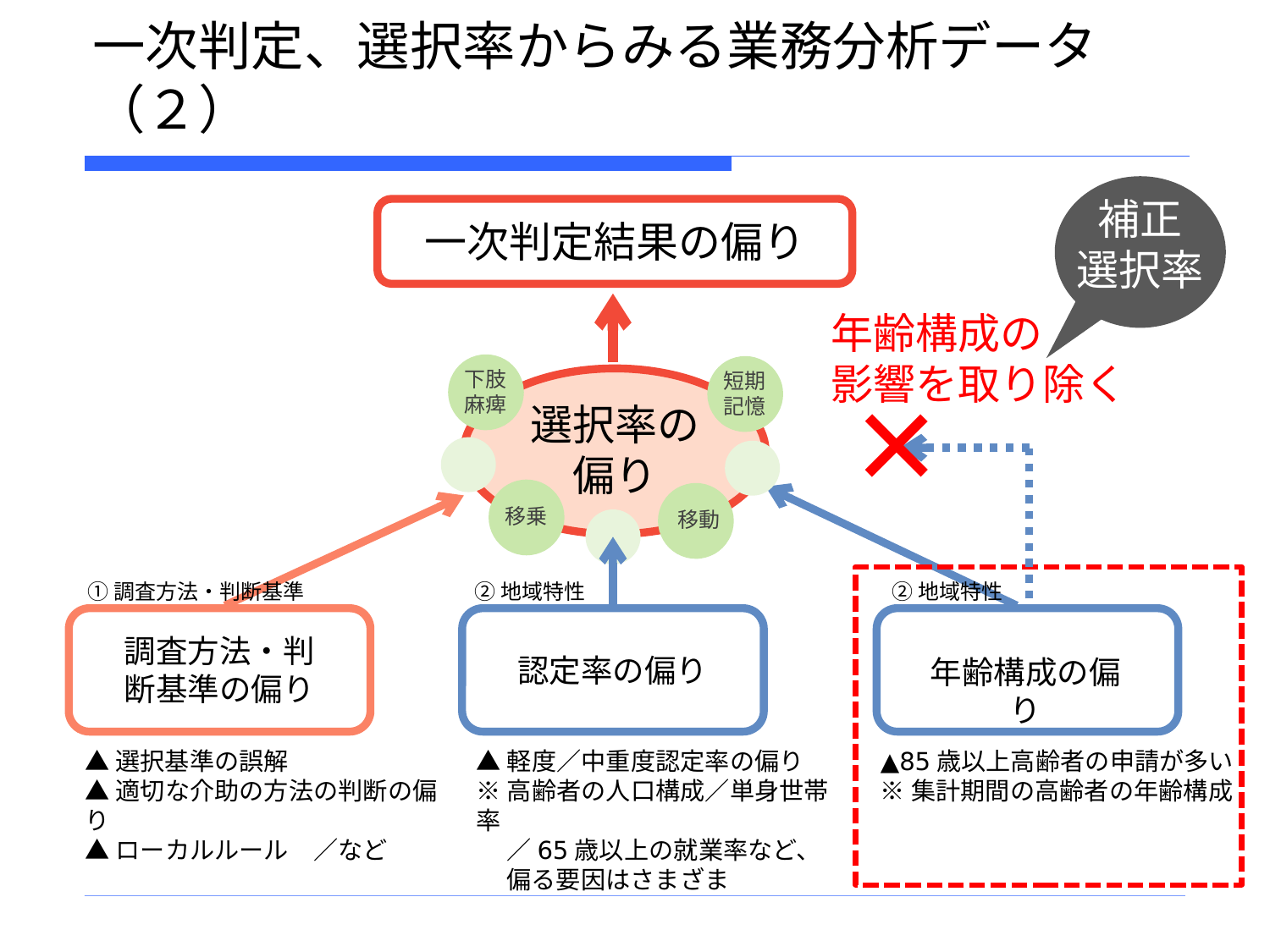

# 一次判定、選択率からみる業務分析データ（２）

補正
選択率

一次判定結果の偏り
年齢構成の
影響を取り除く
×

下肢
麻痺
短期
記憶

選択率の偏り

移乗
移動

①調査方法・判断基準

②地域特性
②地域特性

調査方法・判断基準の偏り
認定率の偏り
年齢構成の偏り
▲選択基準の誤解
▲適切な介助の方法の判断の偏り
▲ローカルルール　／など
▲軽度／中重度認定率の偏り
※高齢者の人口構成／単身世帯率
　 ／65歳以上の就業率など、
　 偏る要因はさまざま
▲85歳以上高齢者の申請が多い
※集計期間の高齢者の年齢構成